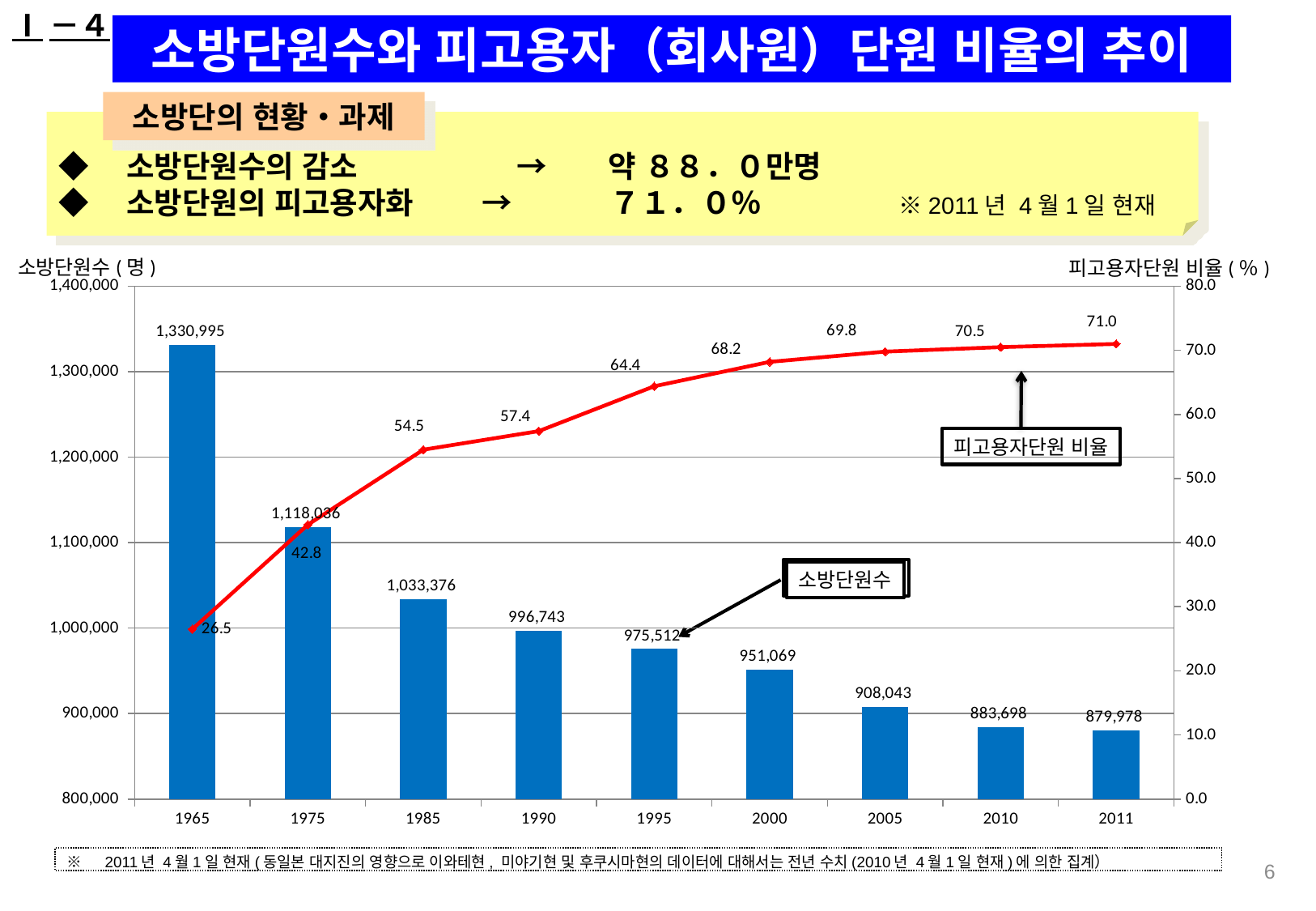

Ⅰ－４
소방단원수와 피고용자（회사원）단원 비율의 추이
소방단의 현황・과제

◆　소방단원수의 감소　　　 　　→　　약 ８８．０만명
◆　소방단원의 피고용자화　　 →　　　 ７１．０％ 　　　　　 ※2011년 4월1일 현재

소방단원수(명)
피고용자단원 비율(％)

### Chart

| Category | 消防団員数（人） | 被雇用者団員比率（％） |
|---|---|---|
| 1965 | 1330995.0 | 26.5 |
| 1975 | 1118036.0 | 42.8 |
| 1985 | 1033376.0 | 54.5 |
| 1990 | 996743.0 | 57.4 |
| 1995 | 975512.0 | 64.4 |
| 2000 | 951069.0 | 68.2 |
| 2005 | 908043.0 | 69.8 |
| 2010 | 883698.0 | 70.5 |
| 2011 | 879978.0 | 71.0 |
피고용자단원 비율
消防団員数
소방단원수
※　2011년 4월1일 현재(동일본 대지진의 영향으로 이와테현, 미야기현 및 후쿠시마현의 데이터에 대해서는 전년 수치(2010년 4월1일 현재)에 의한 집계）
6